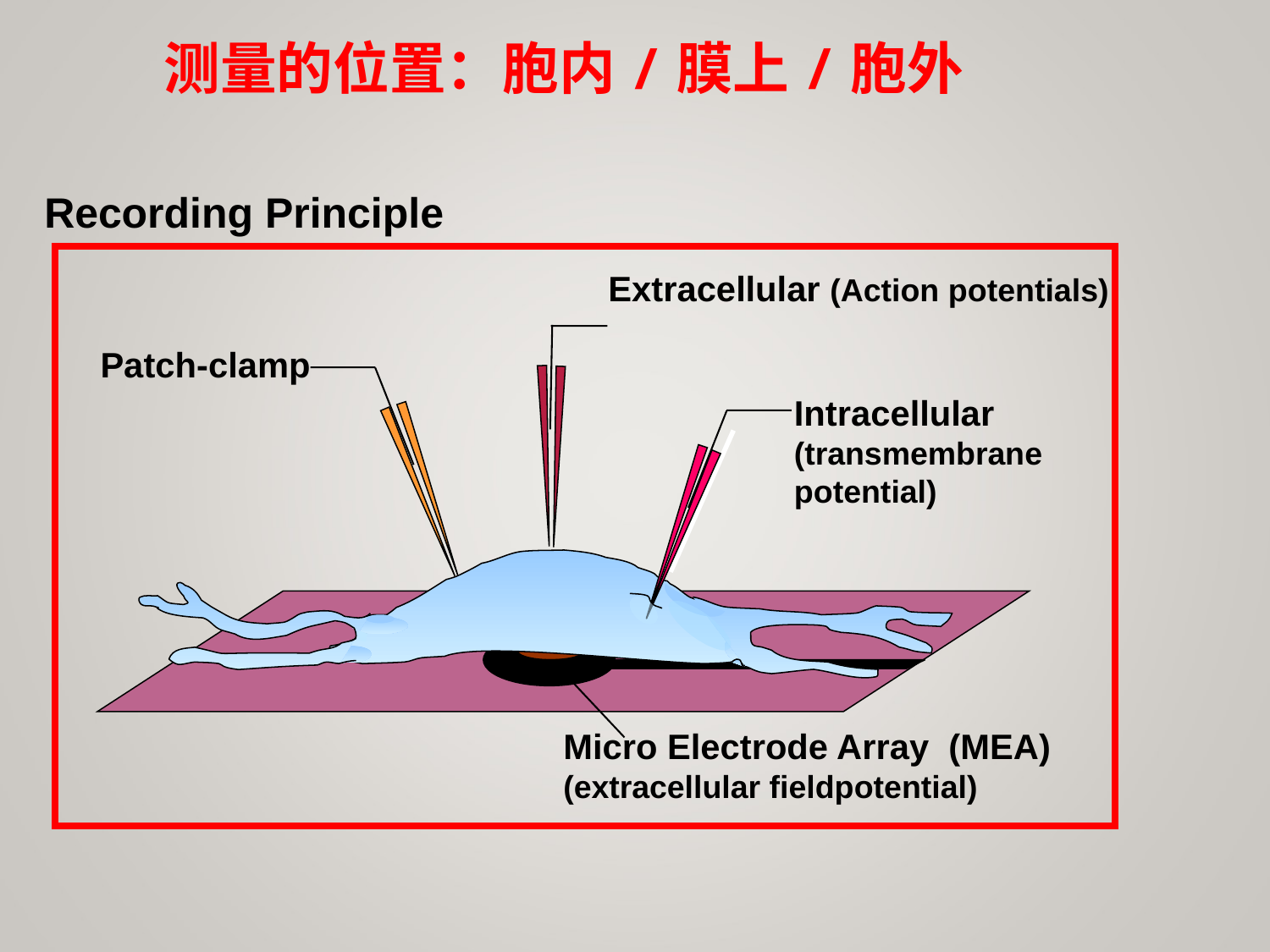

# 测量的位置：胞内/膜上/胞外
Recording Principle

Extracellular (Action potentials)

Patch-clamp

Intracellular (transmembrane potential)

Micro Electrode Array  (MEA) (extracellular fieldpotential)